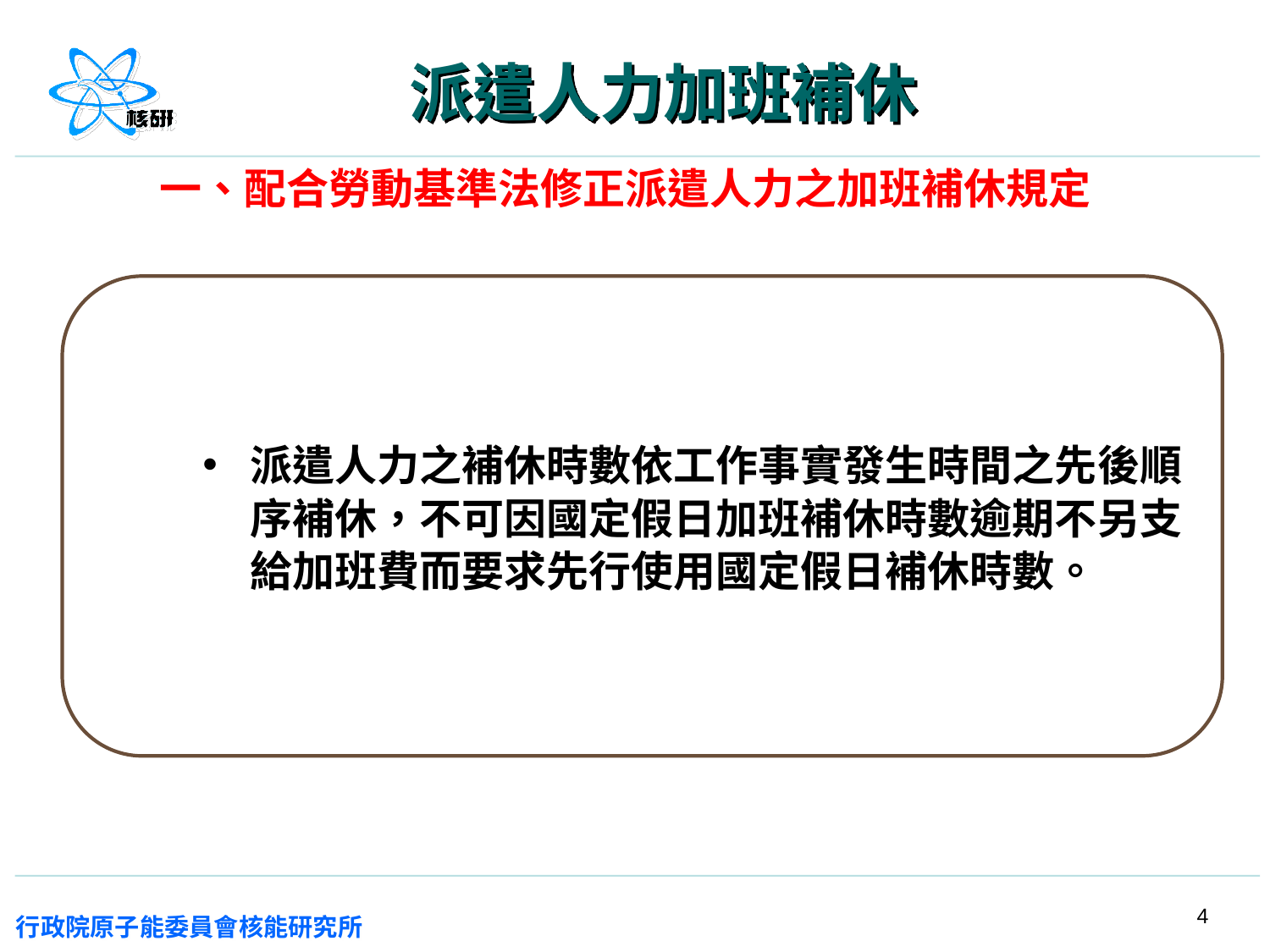

# 派遣人力加班補休
一、配合勞動基準法修正派遣人力之加班補休規定
派遣人力之補休時數依工作事實發生時間之先後順序補休，不可因國定假日加班補休時數逾期不另支給加班費而要求先行使用國定假日補休時數。
4